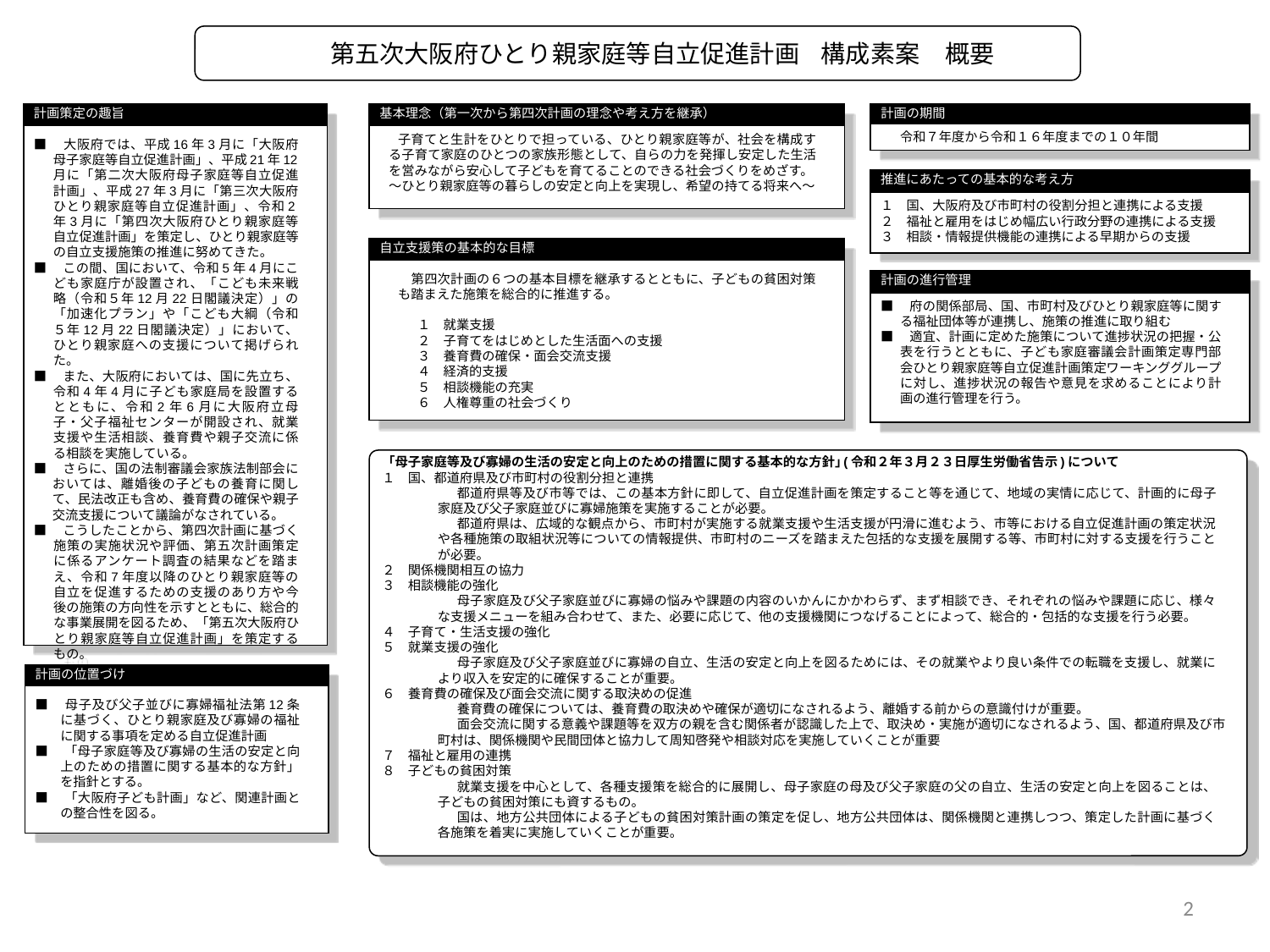

第五次大阪府ひとり親家庭等自立促進計画　構成素案　概要

■　大阪府では、平成16年3月に「大阪府母子家庭等自立促進計画」、平成21年12月に「第二次大阪府母子家庭等自立促進計画」、平成27年3月に「第三次大阪府ひとり親家庭等自立促進計画」、令和2年3月に「第四次大阪府ひとり親家庭等自立促進計画」を策定し、ひとり親家庭等の自立支援施策の推進に努めてきた。
■　この間、国において、令和5年4月にこども家庭庁が設置され、「こども未来戦略（令和５年12月22日閣議決定）」の「加速化プラン」や「こども大綱（令和５年12月22日閣議決定）」において、ひとり親家庭への支援について掲げられた。
■　また、大阪府においては、国に先立ち、令和4年4月に子ども家庭局を設置するとともに、令和2年6月に大阪府立母子・父子福祉センターが開設され、就業支援や生活相談、養育費や親子交流に係る相談を実施している。
■　さらに、国の法制審議会家族法制部会においては、離婚後の子どもの養育に関して、民法改正も含め、養育費の確保や親子交流支援について議論がなされている。
■　こうしたことから、第四次計画に基づく施策の実施状況や評価、第五次計画策定に係るアンケート調査の結果などを踏まえ、令和7年度以降のひとり親家庭等の自立を促進するための支援のあり方や今後の施策の方向性を示すとともに、総合的な事業展開を図るため、「第五次大阪府ひとり親家庭等自立促進計画」を策定するもの。
計画策定の趣旨

令和７年度から令和１６年度までの１０年間
計画の期間
基本理念（第一次から第四次計画の理念や考え方を継承）

　子育てと生計をひとりで担っている、ひとり親家庭等が、社会を構成する子育て家庭のひとつの家族形態として、自らの力を発揮し安定した生活を営みながら安心して子どもを育てることのできる社会づくりをめざす。
～ひとり親家庭等の暮らしの安定と向上を実現し、希望の持てる将来へ～
推進にあたっての基本的な考え方

１　国、大阪府及び市町村の役割分担と連携による支援
２　福祉と雇用をはじめ幅広い行政分野の連携による支援
３　相談・情報提供機能の連携による早期からの支援

　第四次計画の６つの基本目標を継承するとともに、子どもの貧困対策も踏まえた施策を総合的に推進する。

１　就業支援
２　子育てをはじめとした生活面への支援
３　養育費の確保・面会交流支援
４　経済的支援
５　相談機能の充実
６　人権尊重の社会づくり
自立支援策の基本的な目標

■　府の関係部局、国、市町村及びひとり親家庭等に関する福祉団体等が連携し、施策の推進に取り組む
■　適宜、計画に定めた施策について進捗状況の把握・公表を行うとともに、子ども家庭審議会計画策定専門部会ひとり親家庭等自立促進計画策定ワーキンググループに対し、進捗状況の報告や意見を求めることにより計画の進行管理を行う。
計画の進行管理
「母子家庭等及び寡婦の生活の安定と向上のための措置に関する基本的な方針｣(令和２年３月２３日厚生労働省告示)について
１　国、都道府県及び市町村の役割分担と連携
都道府県等及び市等では、この基本方針に即して、自立促進計画を策定すること等を通じて、地域の実情に応じて、計画的に母子家庭及び父子家庭並びに寡婦施策を実施することが必要。
都道府県は、広域的な観点から、市町村が実施する就業支援や生活支援が円滑に進むよう、市等における自立促進計画の策定状況や各種施策の取組状況等についての情報提供、市町村のニーズを踏まえた包括的な支援を展開する等、市町村に対する支援を行うことが必要。
２　関係機関相互の協力
３　相談機能の強化
母子家庭及び父子家庭並びに寡婦の悩みや課題の内容のいかんにかかわらず、まず相談でき、それぞれの悩みや課題に応じ、様々な支援メニューを組み合わせて、また、必要に応じて、他の支援機関につなげることによって、総合的・包括的な支援を行う必要。
４　子育て・生活支援の強化
５　就業支援の強化
母子家庭及び父子家庭並びに寡婦の自立、生活の安定と向上を図るためには、その就業やより良い条件での転職を支援し、就業により収入を安定的に確保することが重要。
６　養育費の確保及び面会交流に関する取決めの促進
養育費の確保については、養育費の取決めや確保が適切になされるよう、離婚する前からの意識付けが重要。
面会交流に関する意義や課題等を双方の親を含む関係者が認識した上で、取決め・実施が適切になされるよう、国、都道府県及び市町村は、関係機関や民間団体と協力して周知啓発や相談対応を実施していくことが重要
７　福祉と雇用の連携
８　子どもの貧困対策
就業支援を中心として、各種支援策を総合的に展開し、母子家庭の母及び父子家庭の父の自立、生活の安定と向上を図ることは、子どもの貧困対策にも資するもの。
国は、地方公共団体による子どもの貧困対策計画の策定を促し、地方公共団体は、関係機関と連携しつつ、策定した計画に基づく各施策を着実に実施していくことが重要。

■　母子及び父子並びに寡婦福祉法第12条に基づく、ひとり親家庭及び寡婦の福祉に関する事項を定める自立促進計画
■　「母子家庭等及び寡婦の生活の安定と向上のための措置に関する基本的な方針」を指針とする。
■　「大阪府子ども計画」など、関連計画との整合性を図る。
計画の位置づけ

2